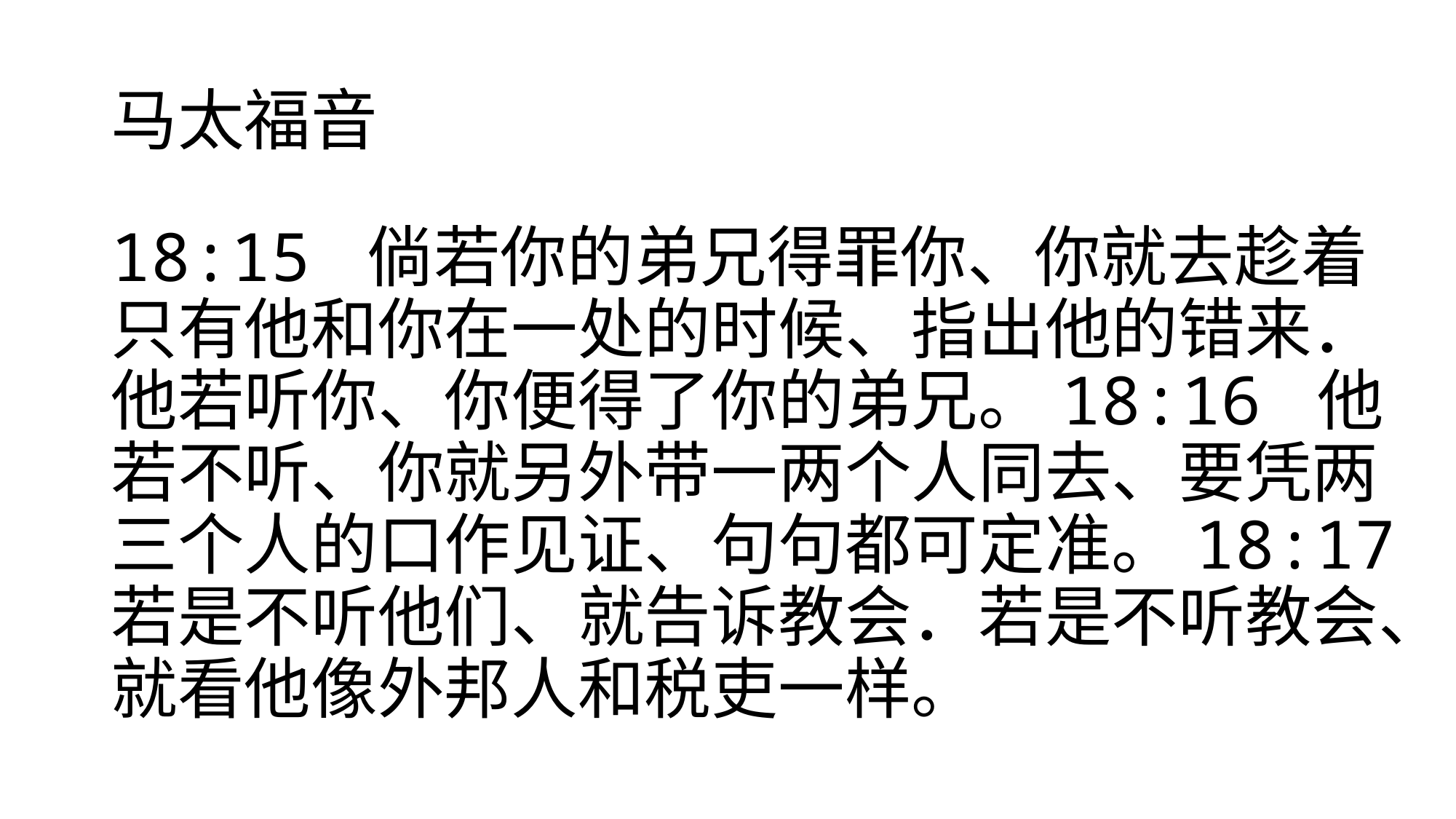

# 马太福音
18:15 倘若你的弟兄得罪你、你就去趁着只有他和你在一处的时候、指出他的错来．他若听你、你便得了你的弟兄。18:16 他若不听、你就另外带一两个人同去、要凭两三个人的口作见证、句句都可定准。18:17 若是不听他们、就告诉教会．若是不听教会、就看他像外邦人和税吏一样。